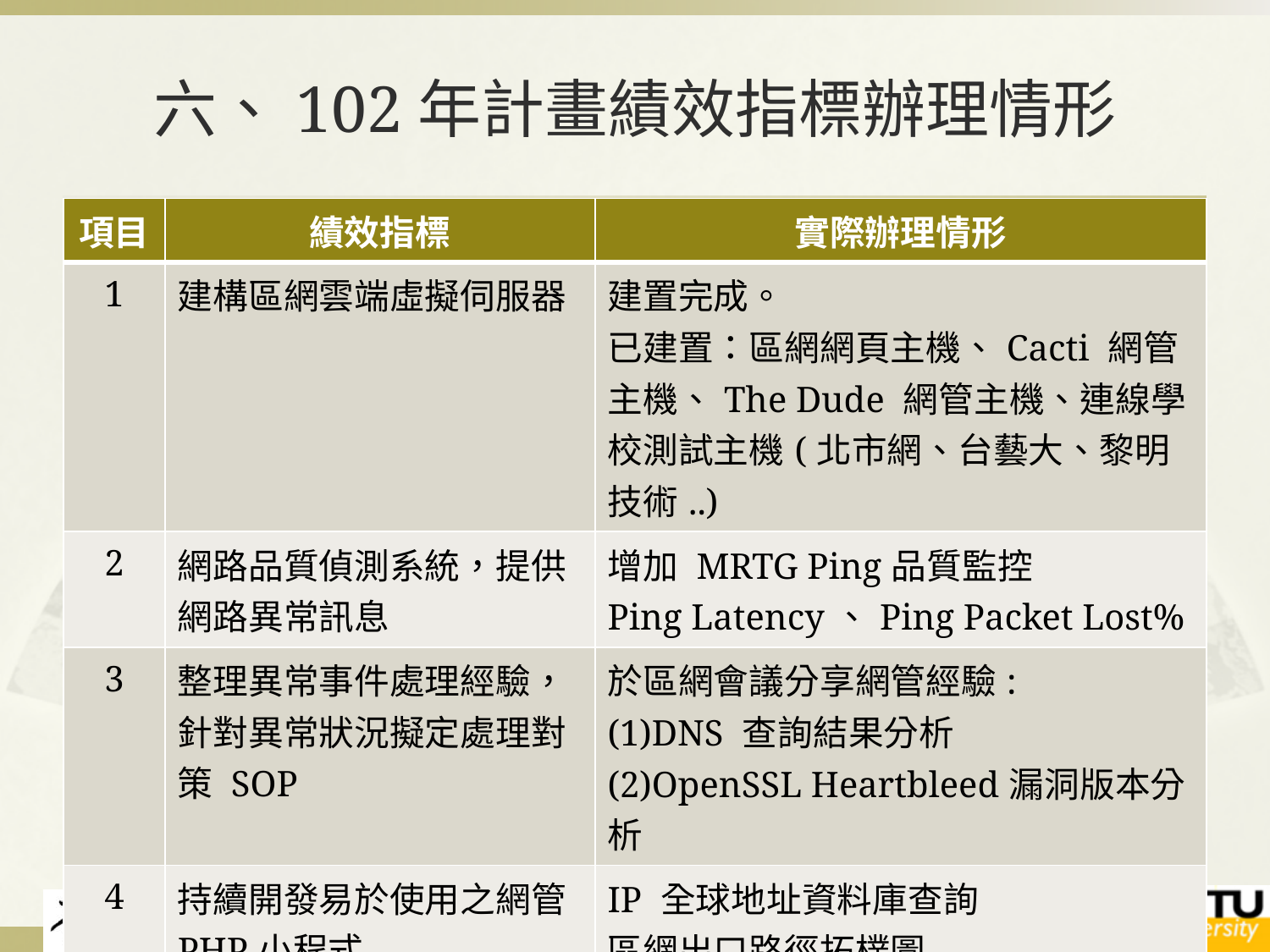

# 六、102年計畫績效指標辦理情形
| 項目 | 績效指標 | 實際辦理情形 |
| --- | --- | --- |
| 1 | 建構區網雲端虛擬伺服器 | 建置完成。 已建置：區網網頁主機、Cacti 網管主機、The Dude 網管主機、連線學校測試主機(北市網、台藝大、黎明技術..) |
| 2 | 網路品質偵測系統，提供網路異常訊息 | 增加 MRTG Ping品質監控 Ping Latency、Ping Packet Lost% |
| 3 | 整理異常事件處理經驗，針對異常狀況擬定處理對策 SOP | 於區網會議分享網管經驗: (1)DNS 查詢結果分析 (2)OpenSSL Heartbleed漏洞版本分析 |
| 4 | 持續開發易於使用之網管PHP小程式 | IP 全球地址資料庫查詢 區網出口路徑拓樸圖 Traceroute 出口路徑查詢 |
27